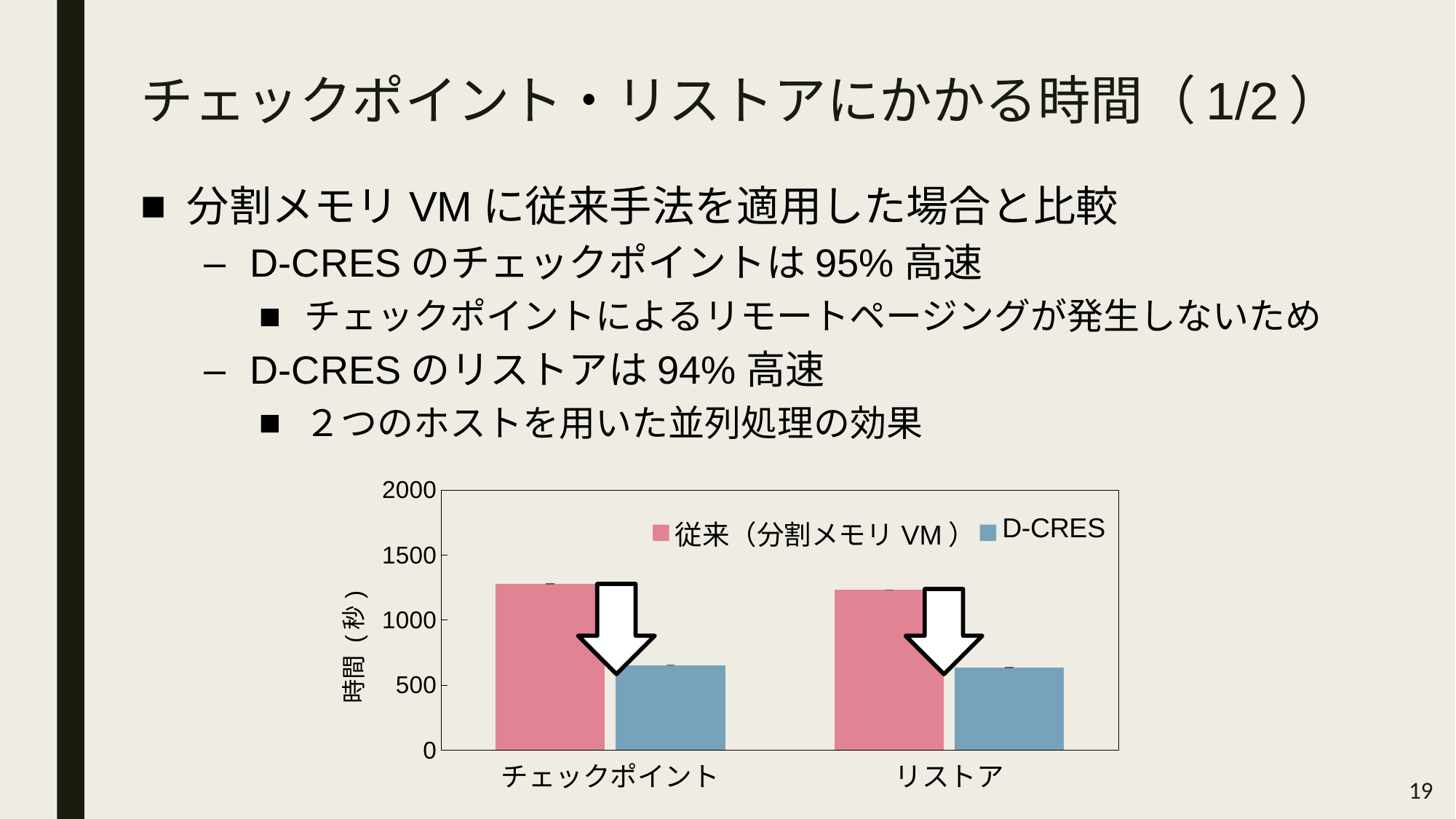

# チェックポイント・リストアにかかる時間（1/2）
分割メモリVMに従来手法を適用した場合と比較
D-CRESのチェックポイントは95%高速
チェックポイントによるリモートページングが発生しないため
D-CRESのリストアは94%高速
２つのホストを用いた並列処理の効果

### Chart

| Category |  |  |
|---|---|---|
| チェックポイント | 1277.6 | 654.4 |
| リストア | 1232.6 | 635.0 |

19